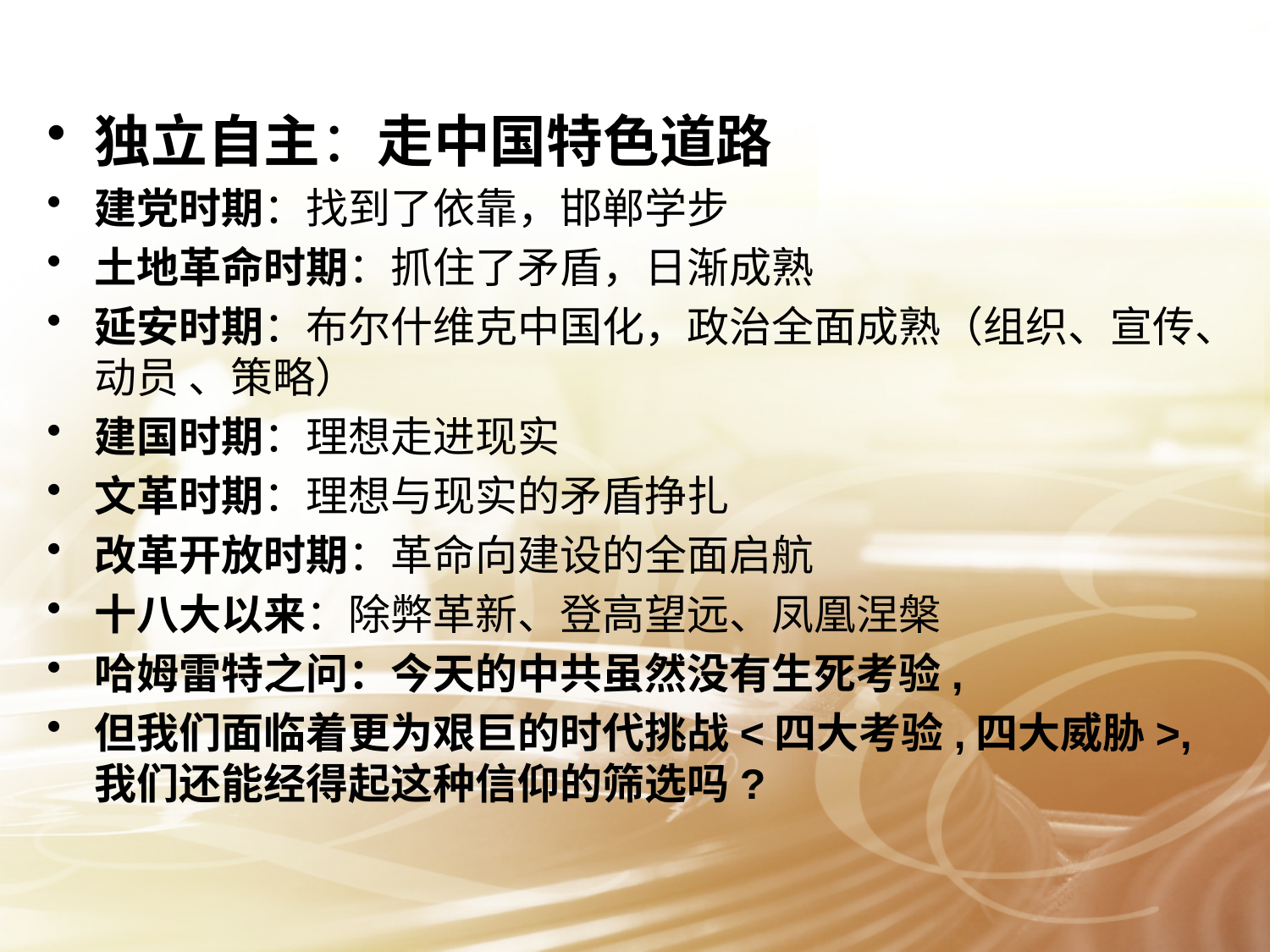

# 大
独立自主：走中国特色道路
建党时期：找到了依靠，邯郸学步
土地革命时期：抓住了矛盾，日渐成熟
延安时期：布尔什维克中国化，政治全面成熟（组织、宣传、动员 、策略）
建国时期：理想走进现实
文革时期：理想与现实的矛盾挣扎
改革开放时期：革命向建设的全面启航
十八大以来：除弊革新、登高望远、凤凰涅槃
哈姆雷特之问：今天的中共虽然没有生死考验,
但我们面临着更为艰巨的时代挑战<四大考验,四大威胁>,我们还能经得起这种信仰的筛选吗?